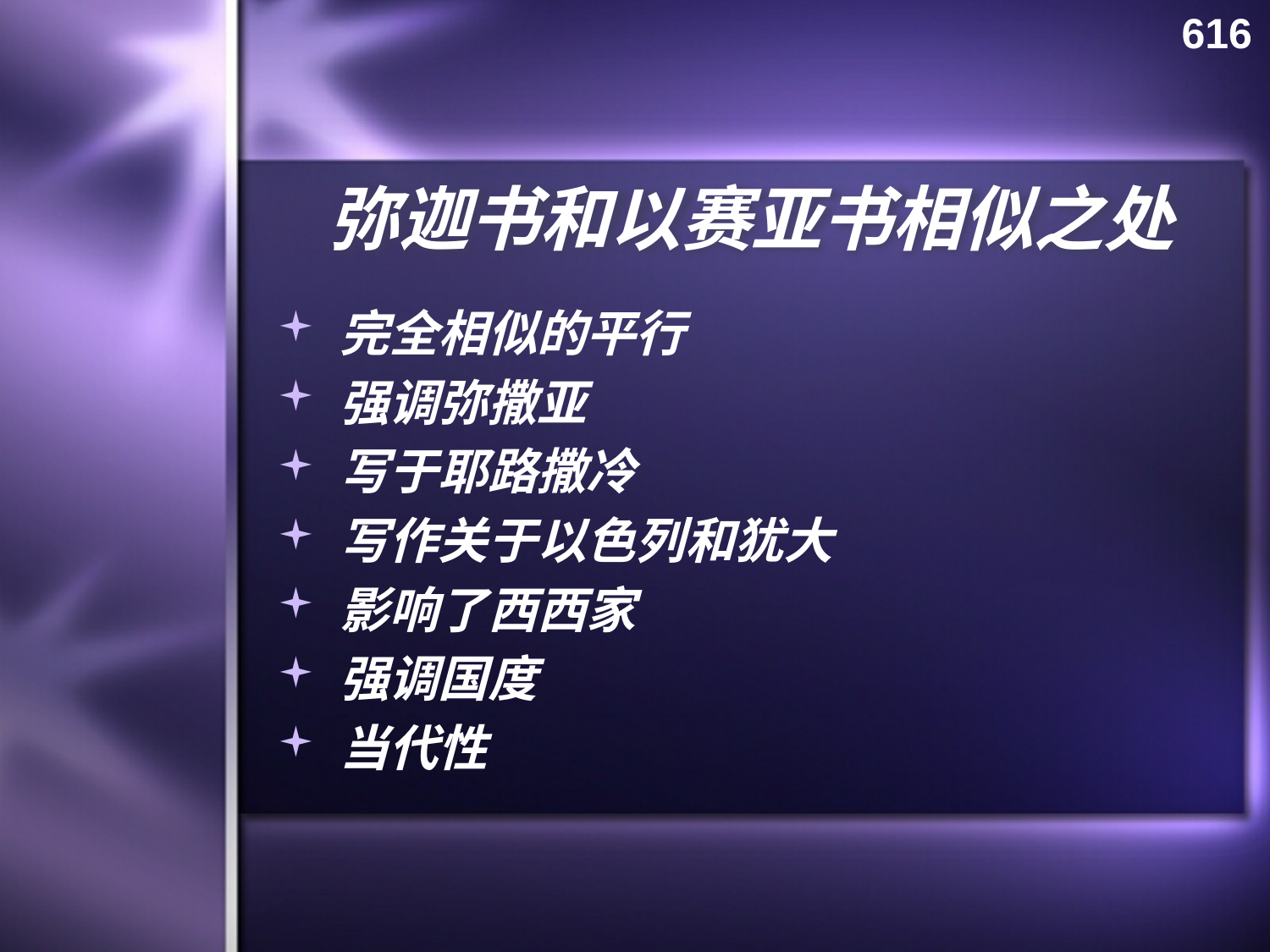

616
# 弥迦书和以赛亚书相似之处
完全相似的平行
强调弥撒亚
写于耶路撒冷
写作关于以色列和犹大
影响了西西家
强调国度
当代性